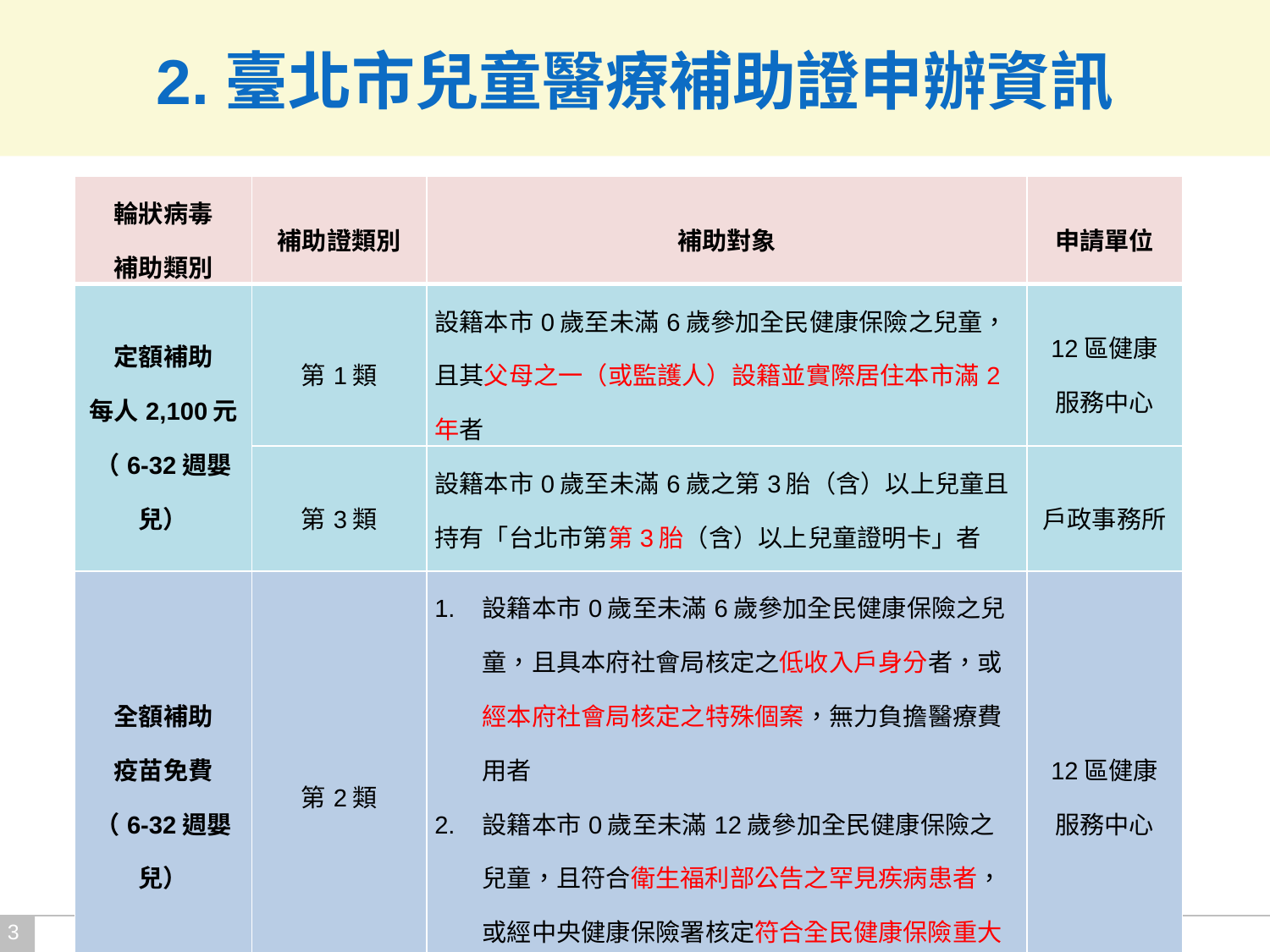

2.臺北市兒童醫療補助證申辦資訊
| 輪狀病毒 補助類別 | 補助證類別 | 補助對象 | 申請單位 |
| --- | --- | --- | --- |
| 定額補助 每人2,100元 （6-32週嬰兒） | 第1類 | 設籍本市0歲至未滿6歲參加全民健康保險之兒童，且其父母之一（或監護人）設籍並實際居住本市滿2年者 | 12區健康 服務中心 |
|  | 第3類 | 設籍本市0歲至未滿6歲之第3胎（含）以上兒童且持有「台北市第第3胎（含）以上兒童證明卡」者 | 戶政事務所 |
| 全額補助 疫苗免費 （6-32週嬰兒） | 第2類 | 設籍本市0歲至未滿6歲參加全民健康保險之兒童，且具本府社會局核定之低收入戶身分者，或經本府社會局核定之特殊個案，無力負擔醫療費用者 設籍本市0歲至未滿12歲參加全民健康保險之兒童，且符合衛生福利部公告之罕見疾病患者，或經中央健康保險署核定符合全民健康保險重大傷病範圍者 | 12區健康 服務中心 |